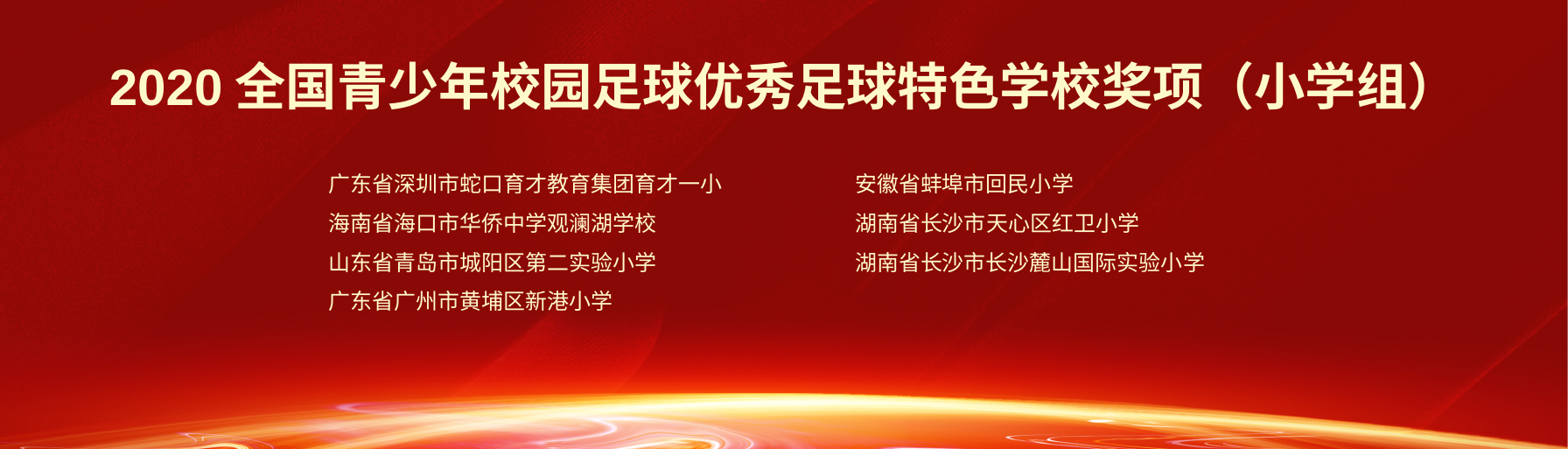

2020全国青少年校园足球优秀足球特色学校奖项（小学组）
广东省深圳市蛇口育才教育集团育才一小
海南省海口市华侨中学观澜湖学校
山东省青岛市城阳区第二实验小学
广东省广州市黄埔区新港小学

安徽省蚌埠市回民小学
湖南省长沙市天心区红卫小学
湖南省长沙市长沙麓山国际实验小学